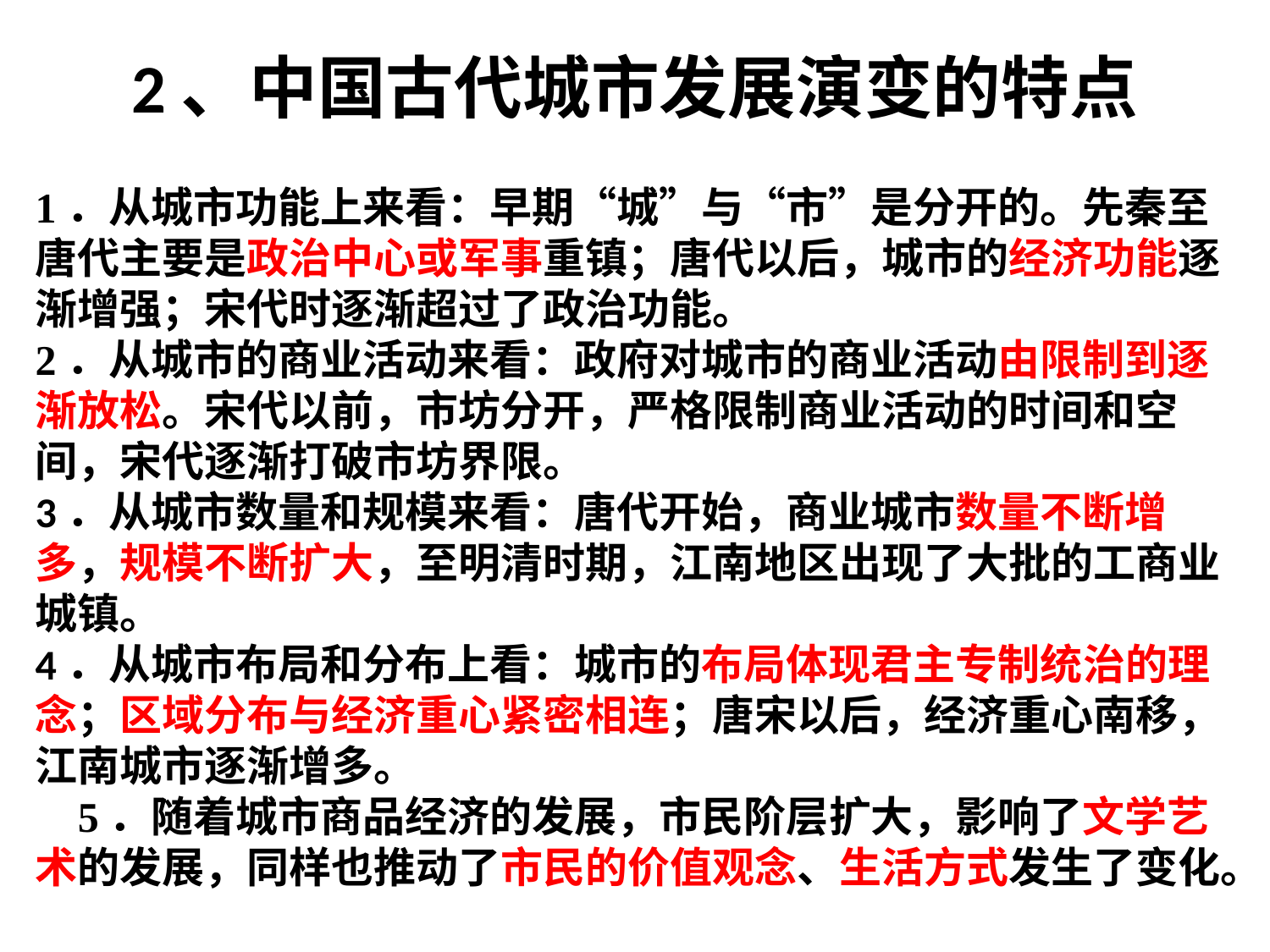

# 2、中国古代城市发展演变的特点

1．从城市功能上来看：早期“城”与“市”是分开的。先秦至唐代主要是政治中心或军事重镇；唐代以后，城市的经济功能逐渐增强；宋代时逐渐超过了政治功能。2．从城市的商业活动来看：政府对城市的商业活动由限制到逐渐放松。宋代以前，市坊分开，严格限制商业活动的时间和空间，宋代逐渐打破市坊界限。3．从城市数量和规模来看：唐代开始，商业城市数量不断增多，规模不断扩大，至明清时期，江南地区出现了大批的工商业城镇。4．从城市布局和分布上看：城市的布局体现君主专制统治的理念；区域分布与经济重心紧密相连；唐宋以后，经济重心南移，江南城市逐渐增多。5．随着城市商品经济的发展，市民阶层扩大，影响了文学艺术的发展，同样也推动了市民的价值观念、生活方式发生了变化。